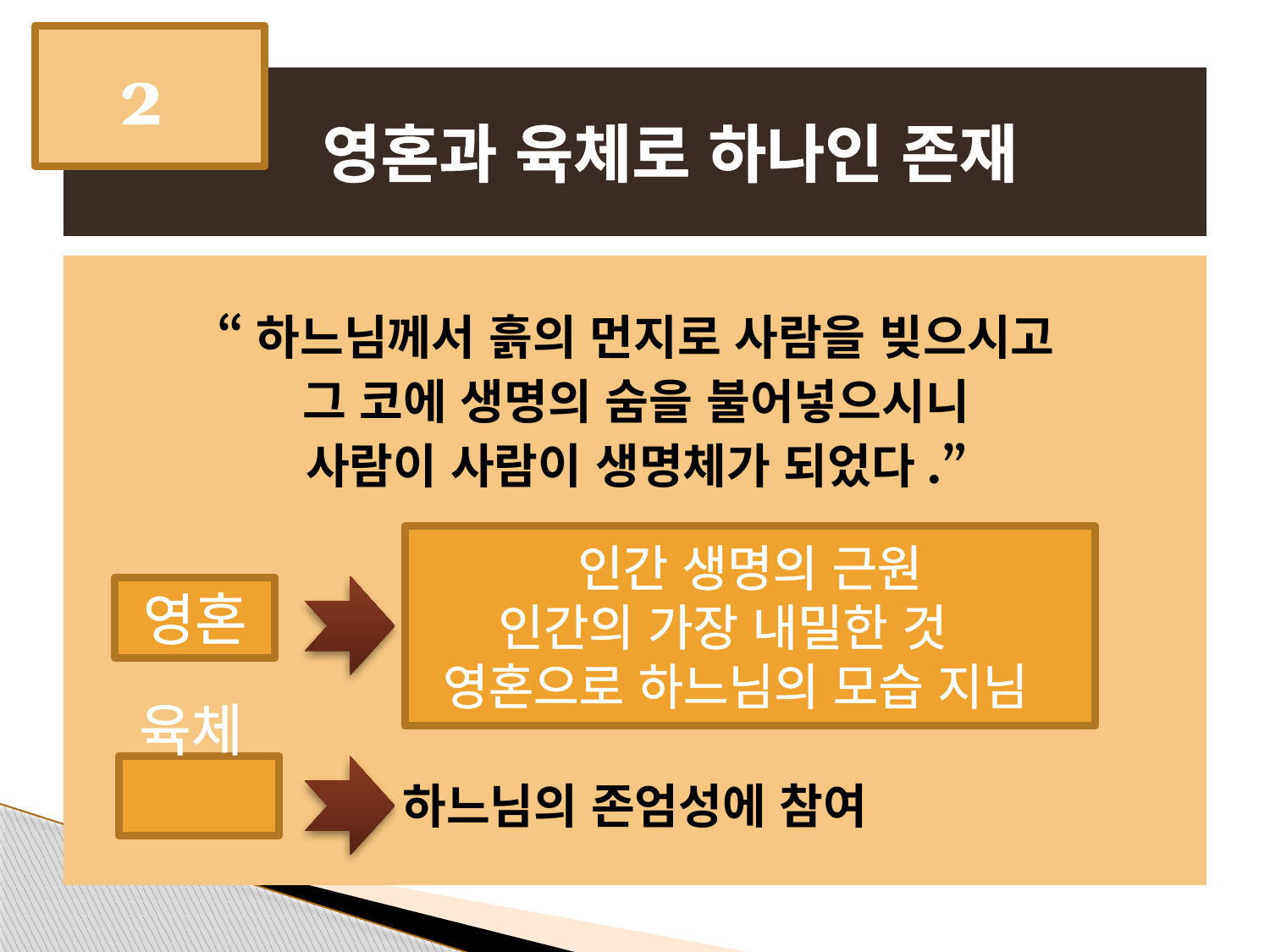

2
# 영혼과 육체로 하나인 존재

“하느님께서 흙의 먼지로 사람을 빚으시고
그 코에 생명의 숨을 불어넣으시니
사람이 사람이 생명체가 되었다.”

                하느님의 존엄성에 참여

인간 생명의 근원
     인간의 가장 내밀한 것
 영혼으로 하느님의 모습 지님

영혼
육체